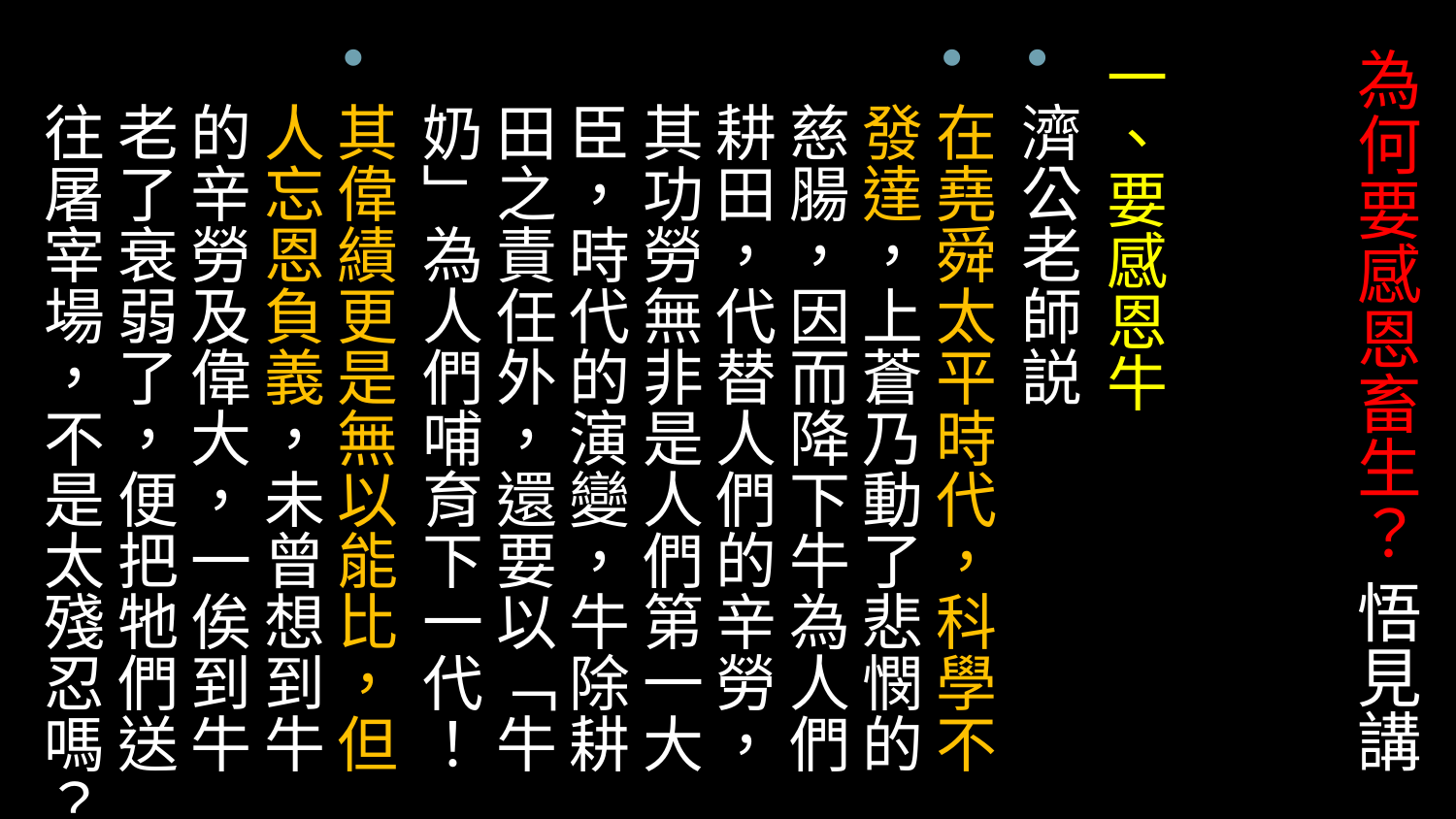

一、要感恩牛
濟公老師説
在堯舜太平時代，科學不發達，上蒼乃動了悲憫的慈腸，因而降下牛為人們耕田，代替人們的辛勞，其功勞無非是人們第一大臣，時代的演變，牛除耕田之責任外，還要以「牛奶」為人們哺育下一代！
其偉績更是無以能比，但人忘恩負義，未曾想到牛的辛勞及偉大，一俟到牛老了衰弱了，便把牠們送往屠宰場，不是太殘忍嗎？
# 為何要感恩畜生？ 悟見講